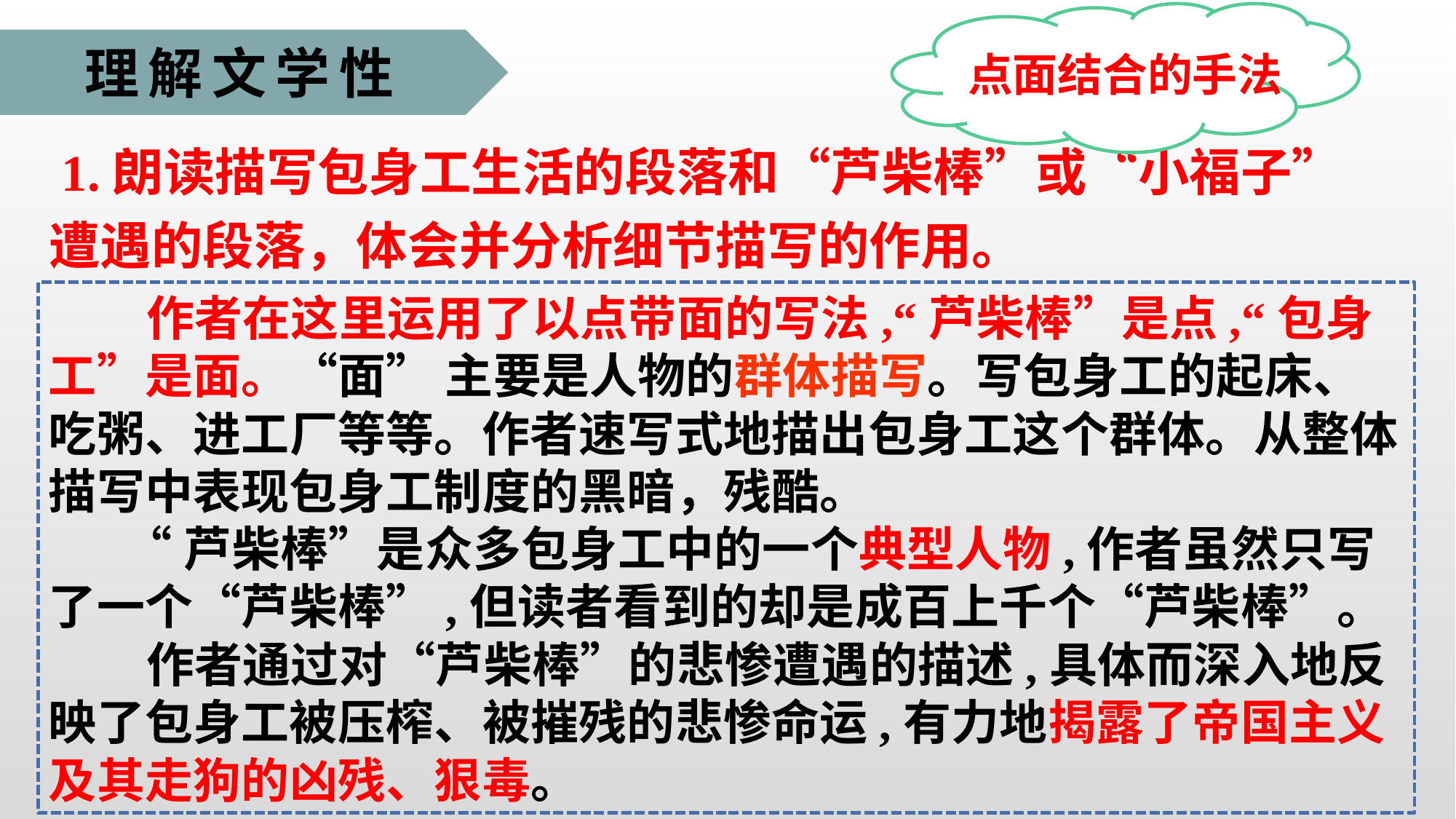

理解文学性
点面结合的手法
 1.朗读描写包身工生活的段落和“芦柴棒”或“小福子”遭遇的段落，体会并分析细节描写的作用。
     作者在这里运用了以点带面的写法,“芦柴棒”是点,“包身工”是面。“面” 主要是人物的群体描写。写包身工的起床、吃粥、进工厂等等。作者速写式地描出包身工这个群体。从整体描写中表现包身工制度的黑暗，残酷。
    “芦柴棒”是众多包身工中的一个典型人物,作者虽然只写了一个“芦柴棒”,但读者看到的却是成百上千个“芦柴棒”。
     作者通过对“芦柴棒”的悲惨遭遇的描述,具体而深入地反映了包身工被压榨、被摧残的悲惨命运,有力地揭露了帝国主义及其走狗的凶残、狠毒。